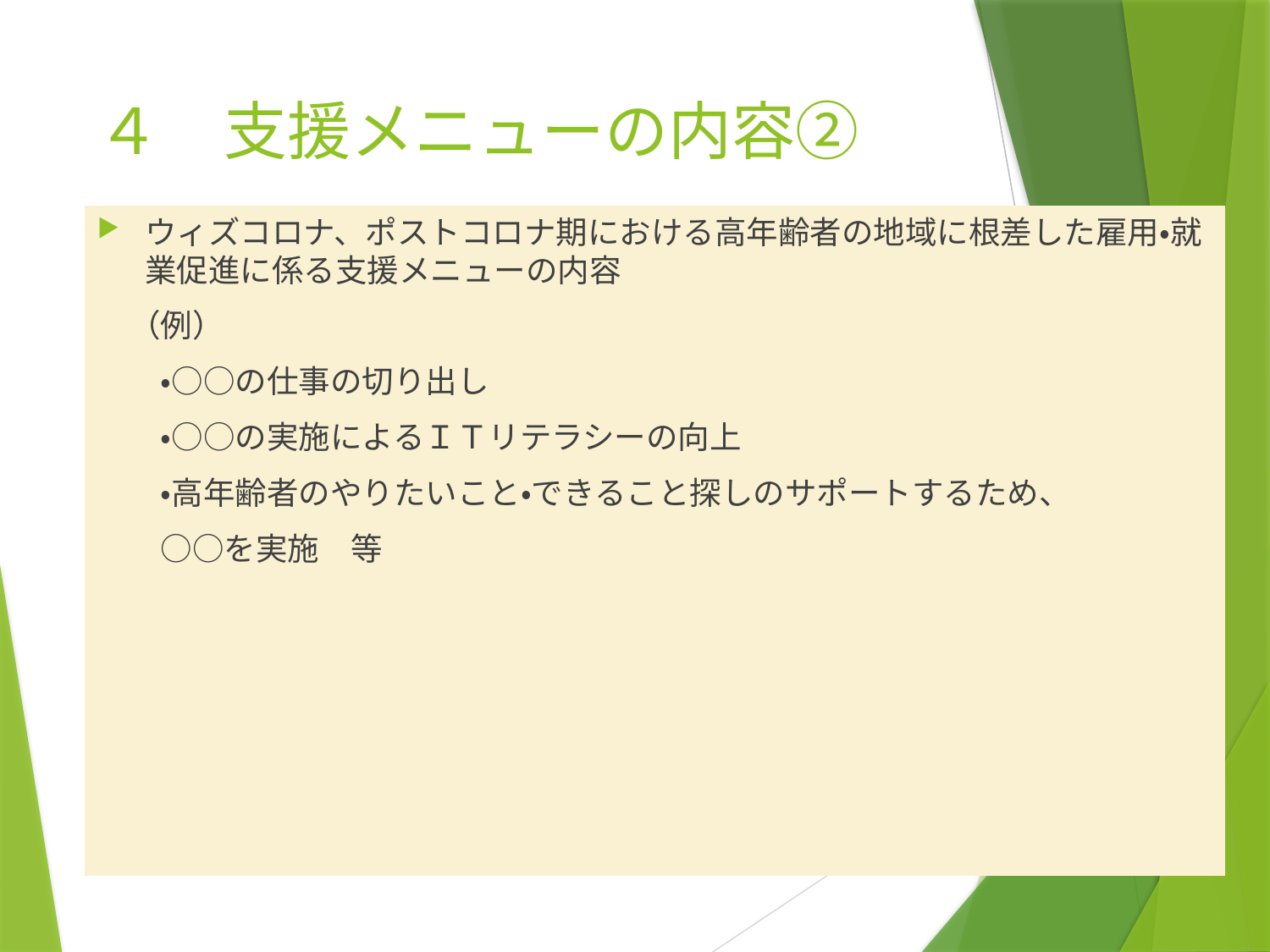

# ４　支援メニューの内容②
ウィズコロナ、ポストコロナ期における高年齢者の地域に根差した雇用・就業促進に係る支援メニューの内容
　（例）
　　・○○の仕事の切り出し
　　・○○の実施によるＩＴリテラシーの向上
　　・高年齢者のやりたいこと・できること探しのサポートするため、
　　○○を実施　等